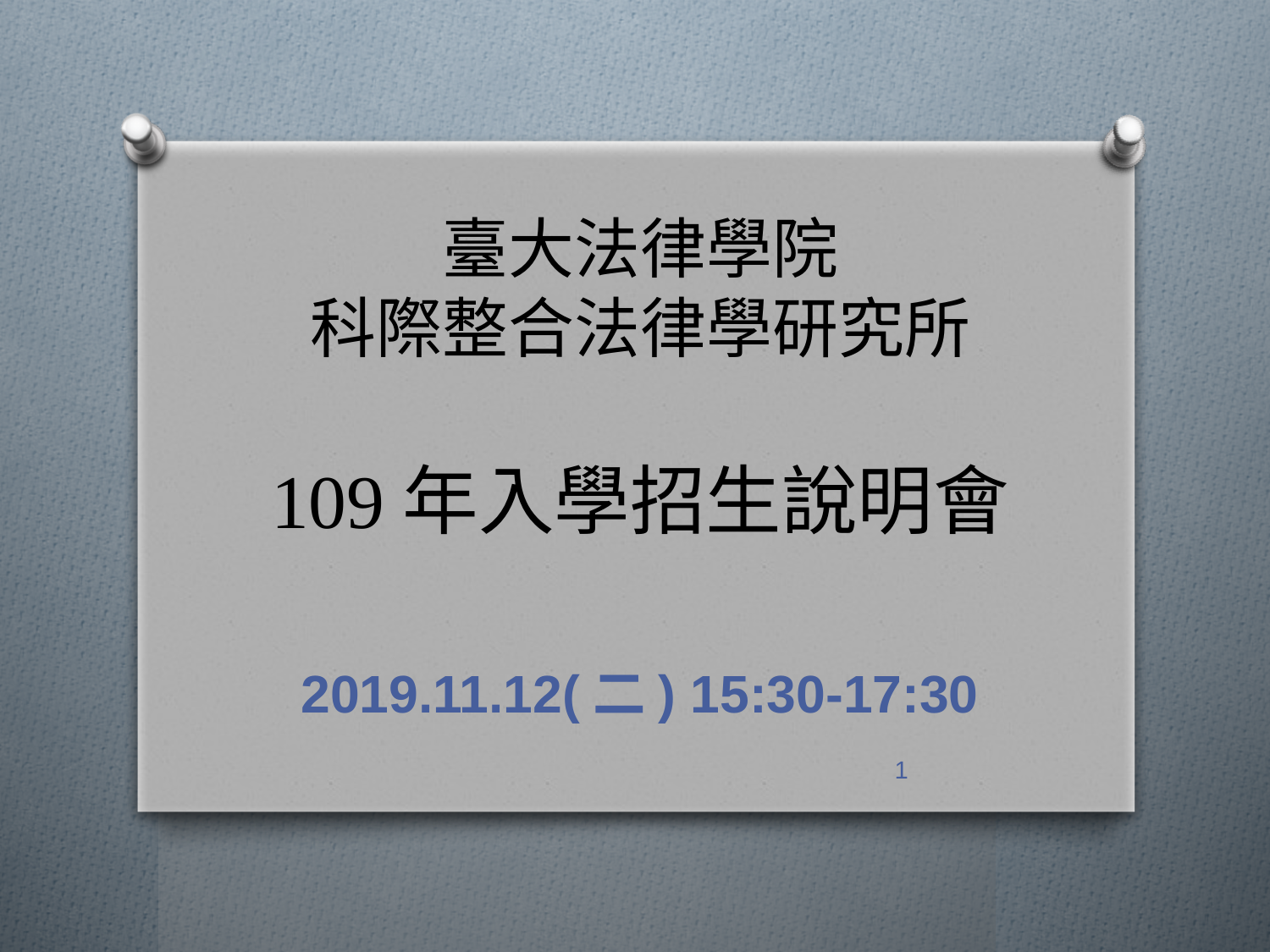

# 臺大法律學院 科際整合法律學研究所
109年入學招生說明會

2019.11.12(二) 15:30-17:30
1